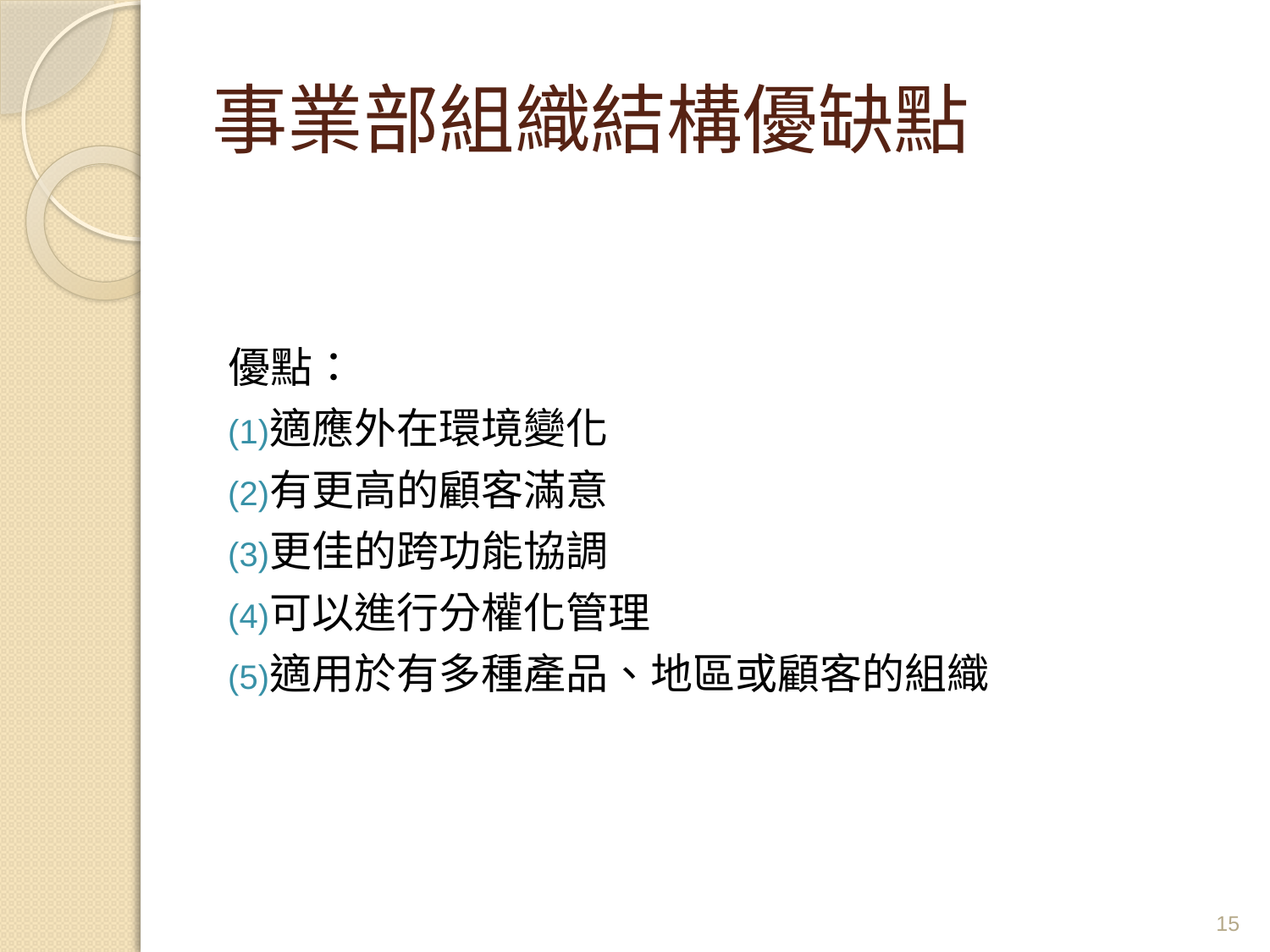

# 事業部組織結構優缺點
優點：
適應外在環境變化
有更高的顧客滿意
更佳的跨功能協調
可以進行分權化管理
適用於有多種產品、地區或顧客的組織
15